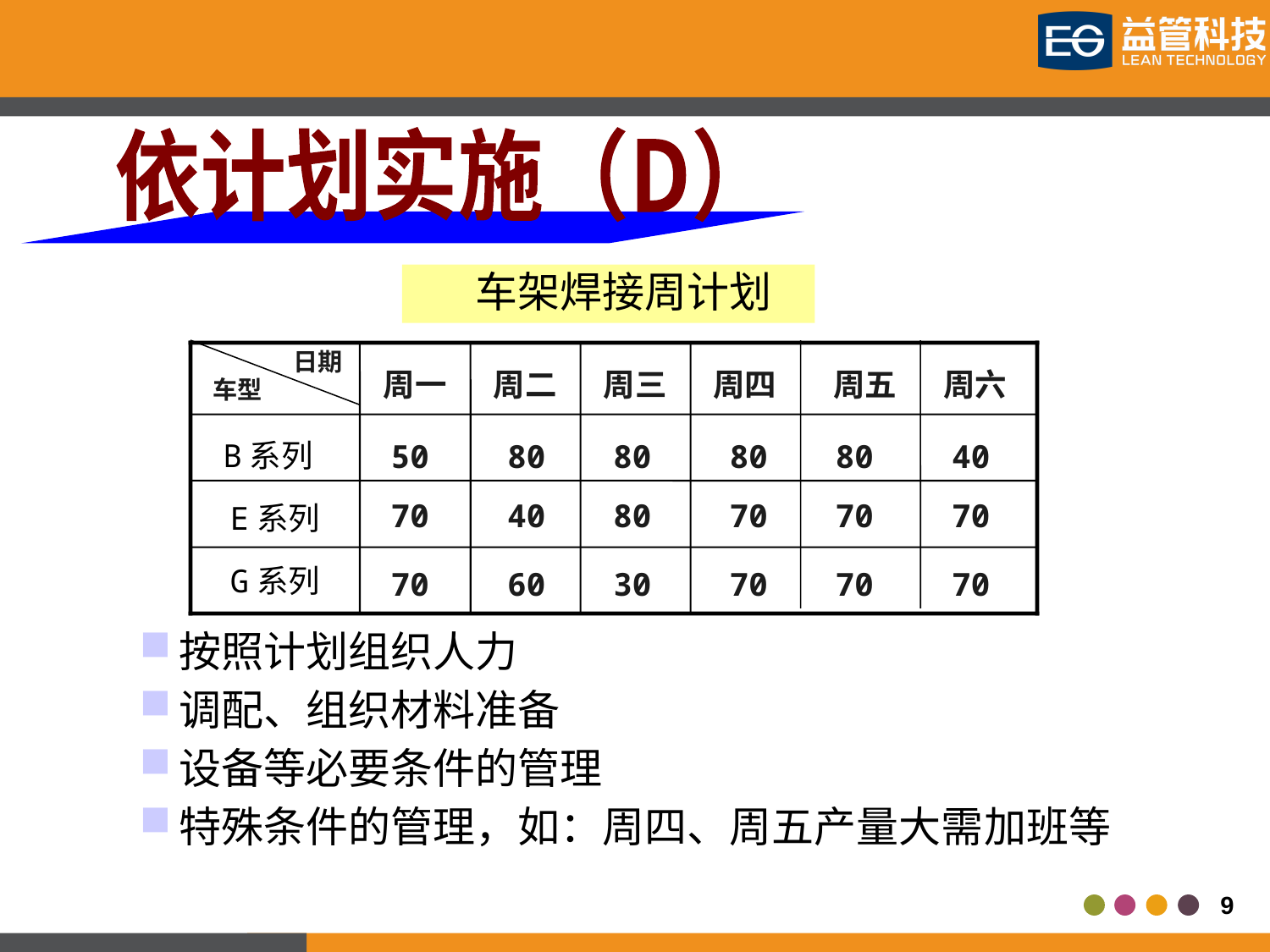

依计划实施（D）

  车架焊接周计划

日期

周一
周二
周三
周四
周五
周六
车型
B系列

50
80
80
80
80
40
E系列

70
40
80
70
70
70
G系列

70
60
30
70
70
70

按照计划组织人力
调配、组织材料准备
设备等必要条件的管理
特殊条件的管理，如：周四、周五产量大需加班等